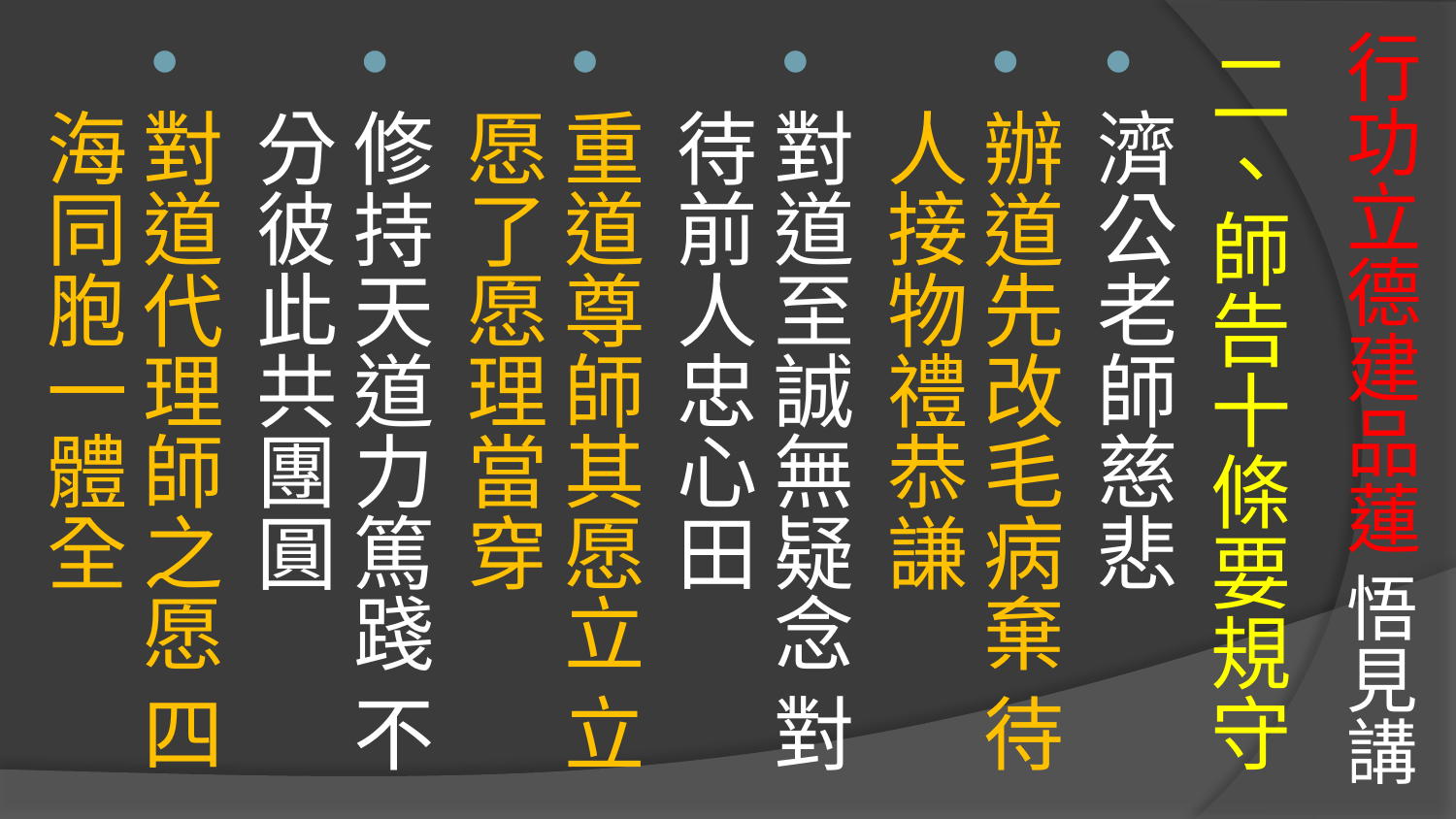

# 行功立德建品蓮 悟見講
二、師告十條要規守
濟公老師慈悲
辦道先改毛病棄 待人接物禮恭謙
對道至誠無疑念 對待前人忠心田
重道尊師其愿立 立愿了愿理當穿
修持天道力篤踐 不分彼此共團圓
對道代理師之愿 四海同胞一體全